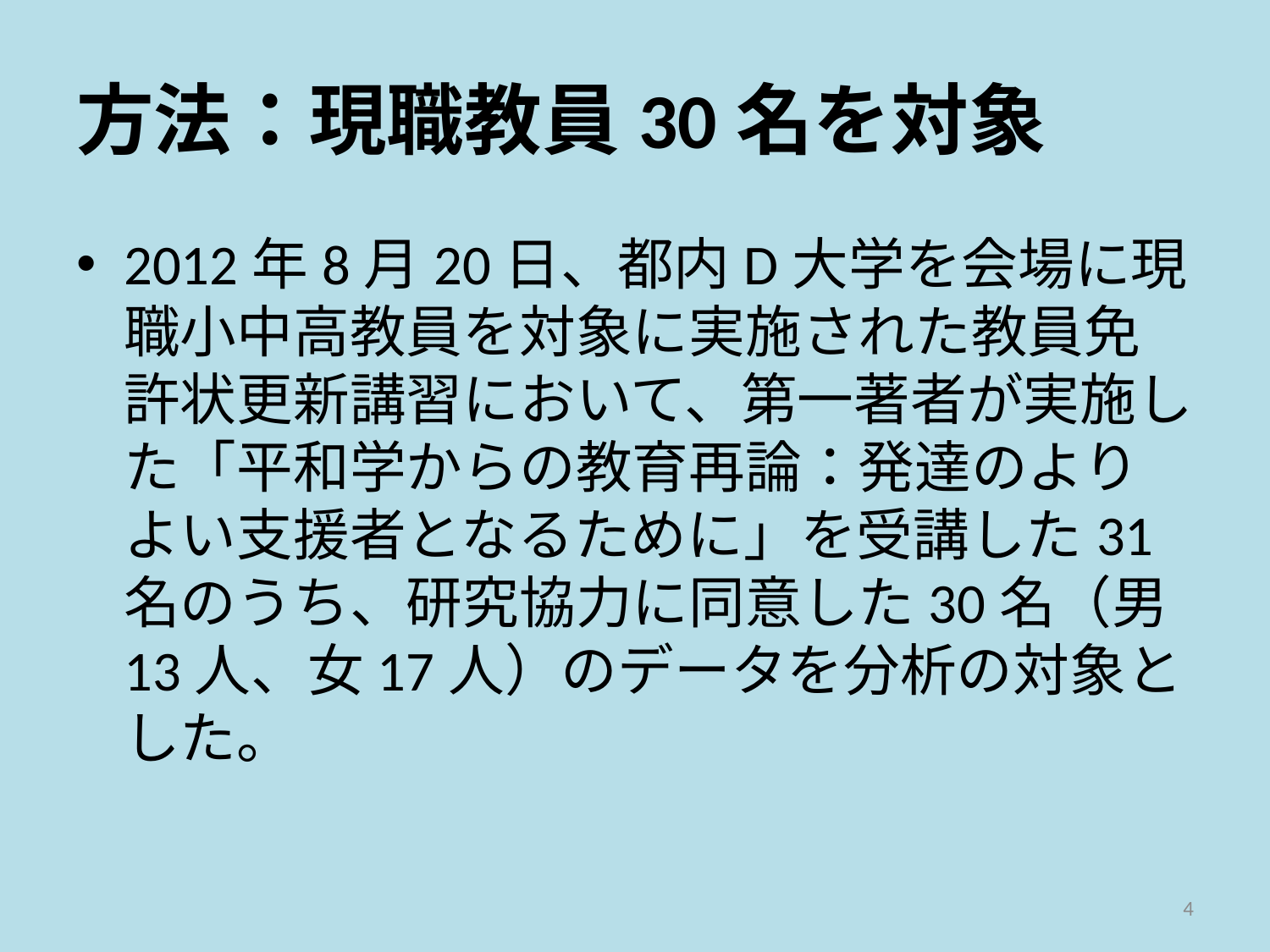

# 方法：現職教員30名を対象
2012年8月20日、都内D大学を会場に現職小中高教員を対象に実施された教員免許状更新講習において、第一著者が実施した「平和学からの教育再論：発達のよりよい支援者となるために」を受講した31名のうち、研究協力に同意した30名（男13人、女17人）のデータを分析の対象とした。
4